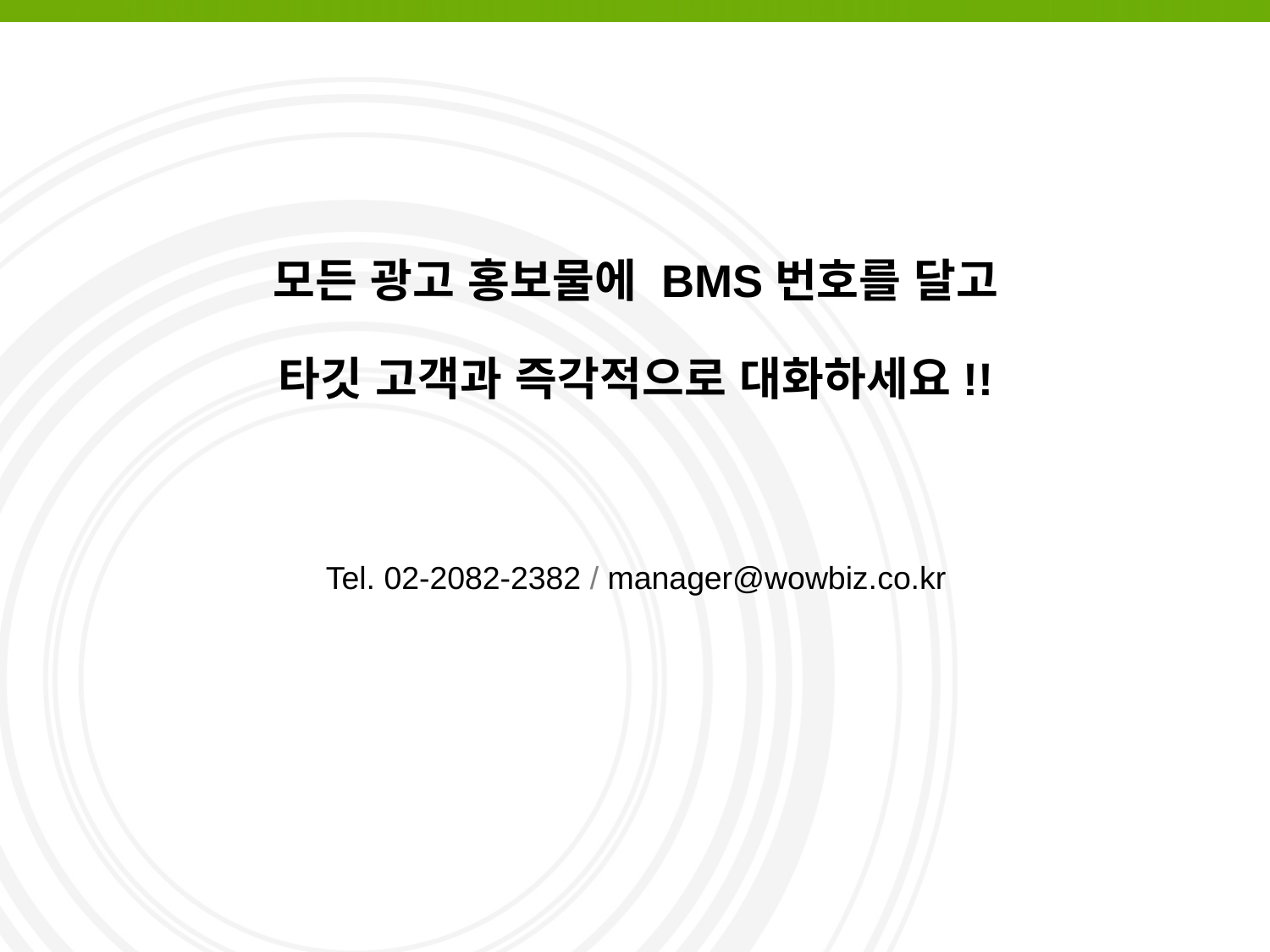

모든 광고 홍보물에 BMS번호를 달고

타깃 고객과 즉각적으로 대화하세요!!

Tel. 02-2082-2382 / manager@wowbiz.co.kr